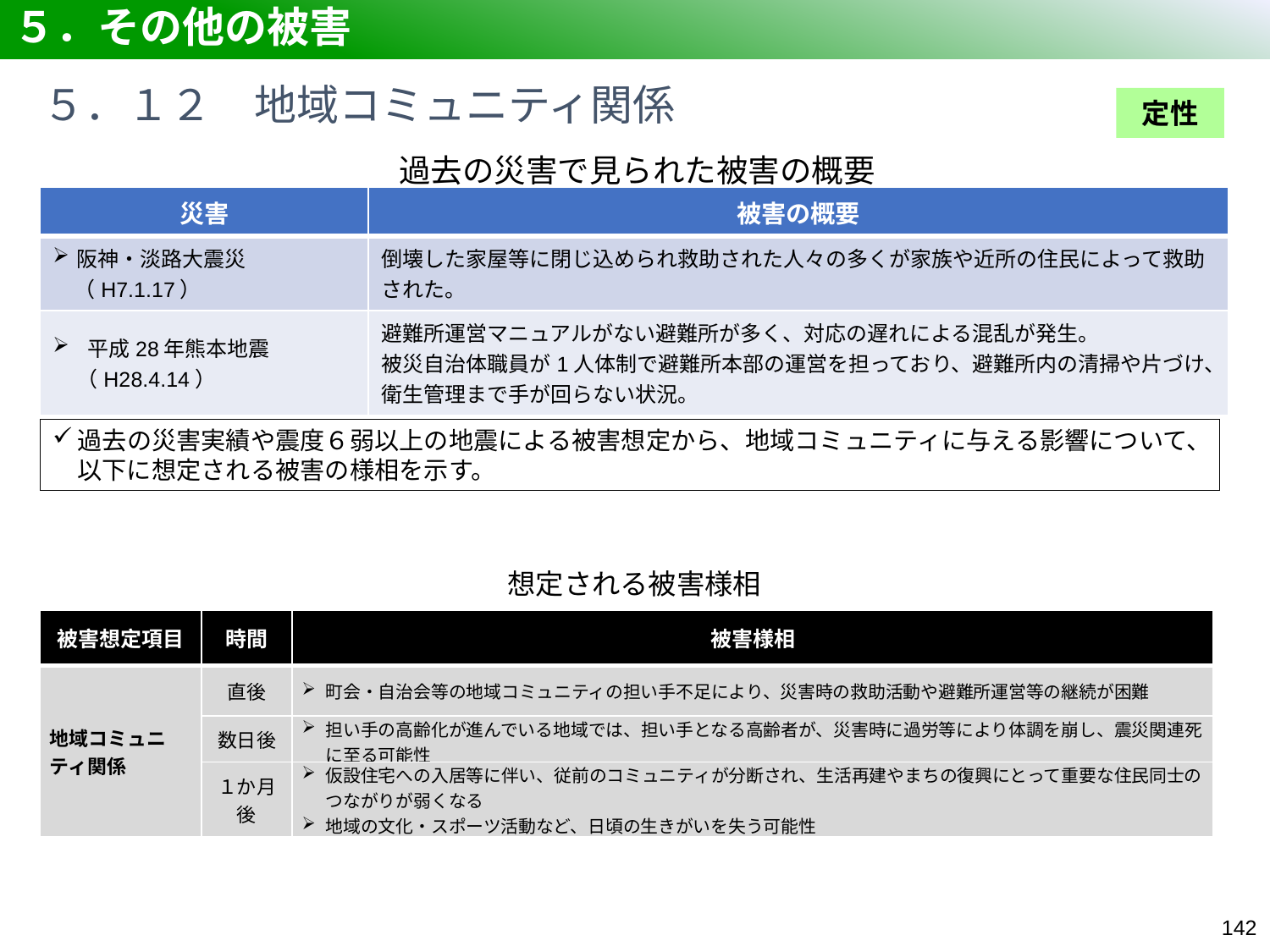

# ５．その他の被害
５．１２　地域コミュニティ関係
定性
過去の災害で見られた被害の概要
| 災害 | 被害の概要 |
| --- | --- |
| 阪神・淡路大震災 　（H7.1.17） | 倒壊した家屋等に閉じ込められ救助された人々の多くが家族や近所の住民によって救助された。 |
| 平成28年熊本地震（H28.4.14） | 避難所運営マニュアルがない避難所が多く、対応の遅れによる混乱が発生。 被災自治体職員が1人体制で避難所本部の運営を担っており、避難所内の清掃や片づけ、衛生管理まで手が回らない状況。 |
過去の災害実績や震度６弱以上の地震による被害想定から、地域コミュニティに与える影響について、以下に想定される被害の様相を示す。
想定される被害様相
| 被害想定項目 | 時間 | 被害様相 |
| --- | --- | --- |
| 地域コミュニティ関係 | 直後 | 町会・自治会等の地域コミュニティの担い手不足により、災害時の救助活動や避難所運営等の継続が困難 |
|  | 数日後 | 担い手の高齢化が進んでいる地域では、担い手となる高齢者が、災害時に過労等により体調を崩し、震災関連死に至る可能性 |
|  | １か月後 | 仮設住宅への入居等に伴い、従前のコミュニティが分断され、生活再建やまちの復興にとって重要な住民同士のつながりが弱くなる 地域の文化・スポーツ活動など、日頃の生きがいを失う可能性 |
142